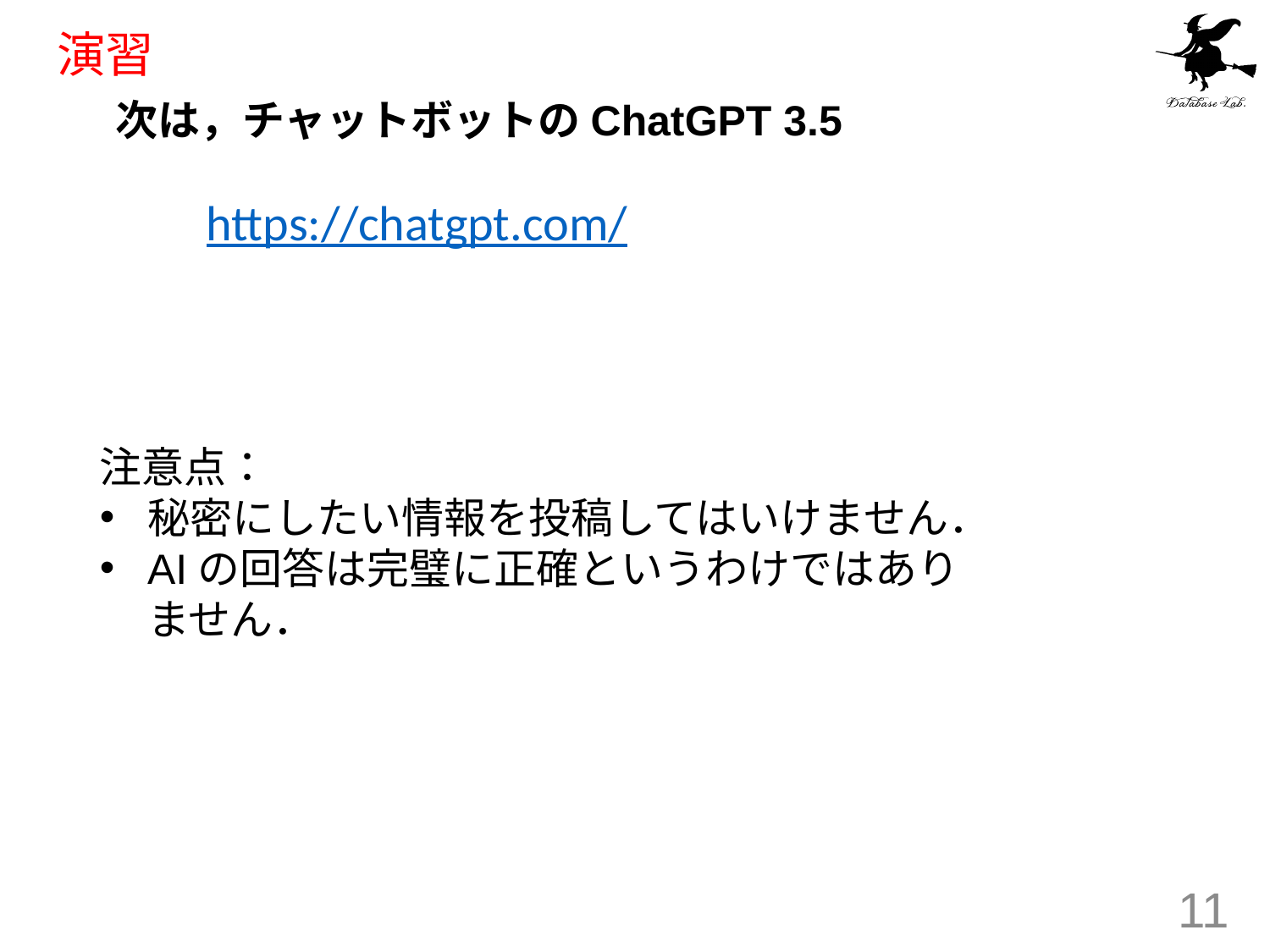

# 演習
次は，チャットボットのChatGPT 3.5
https://chatgpt.com/
注意点：
秘密にしたい情報を投稿してはいけません．
AIの回答は完璧に正確というわけではありません．
11